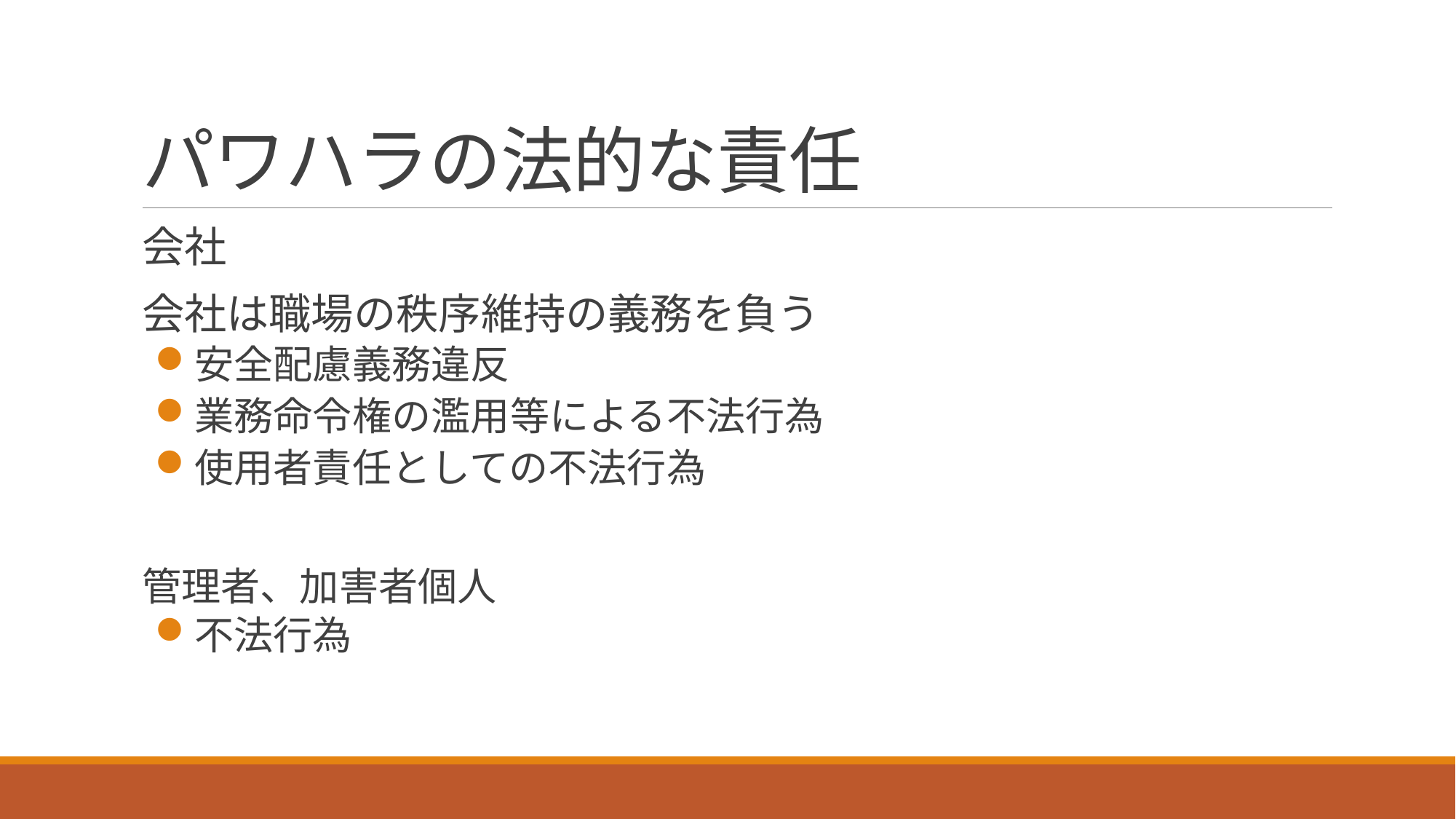

# パワハラの法的な責任
会社
会社は職場の秩序維持の義務を負う
安全配慮義務違反
業務命令権の濫用等による不法行為
使用者責任としての不法行為

管理者、加害者個人
不法行為